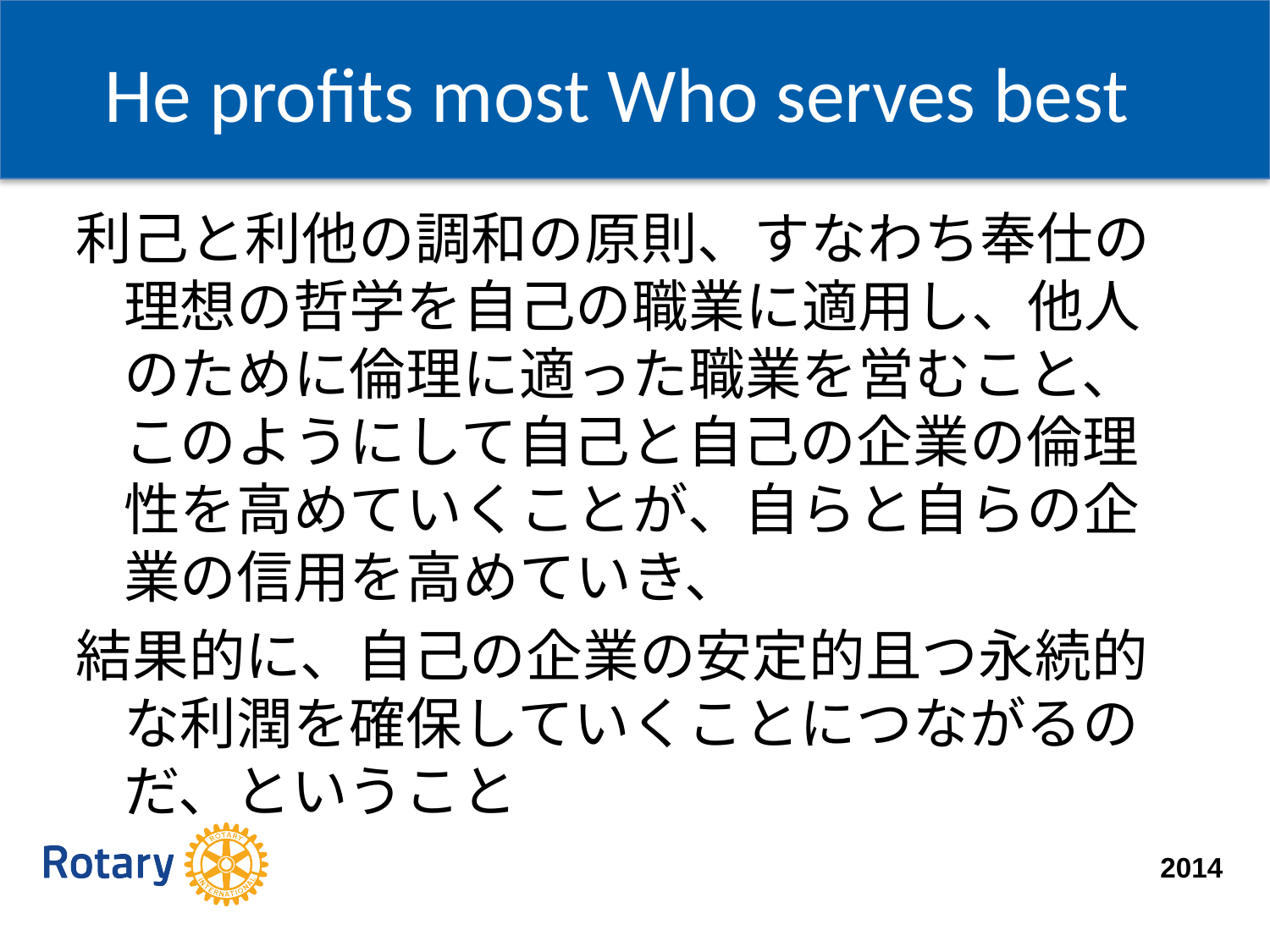

# He profits most Who serves best
利己と利他の調和の原則、すなわち奉仕の理想の哲学を自己の職業に適用し、他人のために倫理に適った職業を営むこと、このようにして自己と自己の企業の倫理性を高めていくことが、自らと自らの企業の信用を高めていき、
結果的に、自己の企業の安定的且つ永続的な利潤を確保していくことにつながるのだ、ということ